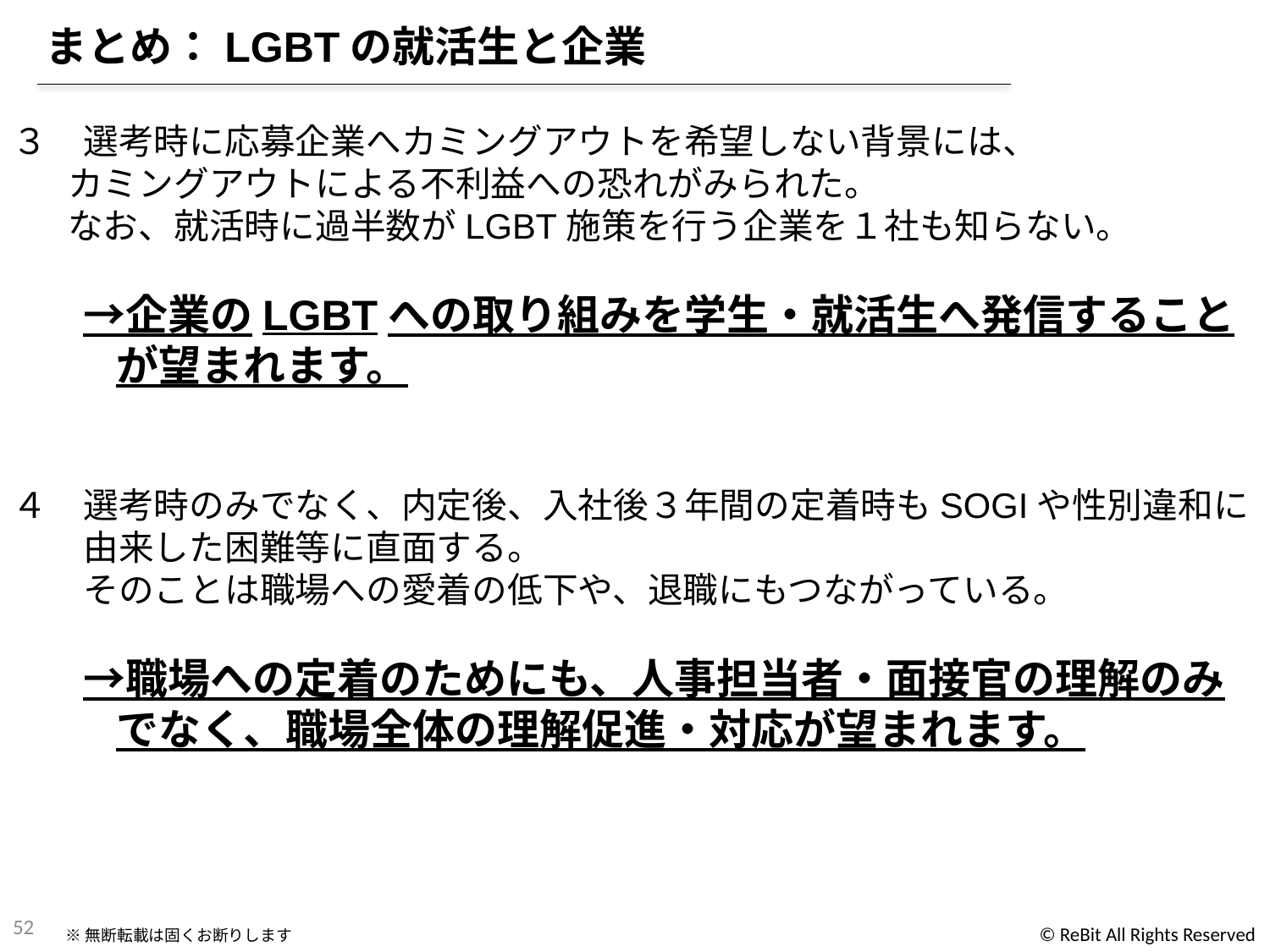

まとめ：LGBTの就活生と企業
３　選考時に応募企業へカミングアウトを希望しない背景には、
      カミングアウトによる不利益への恐れがみられた。
      なお、就活時に過半数がLGBT施策を行う企業を１社も知らない。

　　→企業のLGBTへの取り組みを学生・就活生へ発信すること
　　  が望まれます。

４　選考時のみでなく、内定後、入社後３年間の定着時もSOGIや性別違和に
　　由来した困難等に直面する。
　　そのことは職場への愛着の低下や、退職にもつながっている。

　　→職場への定着のためにも、人事担当者・面接官の理解のみ
　　  でなく、職場全体の理解促進・対応が望まれます。

52